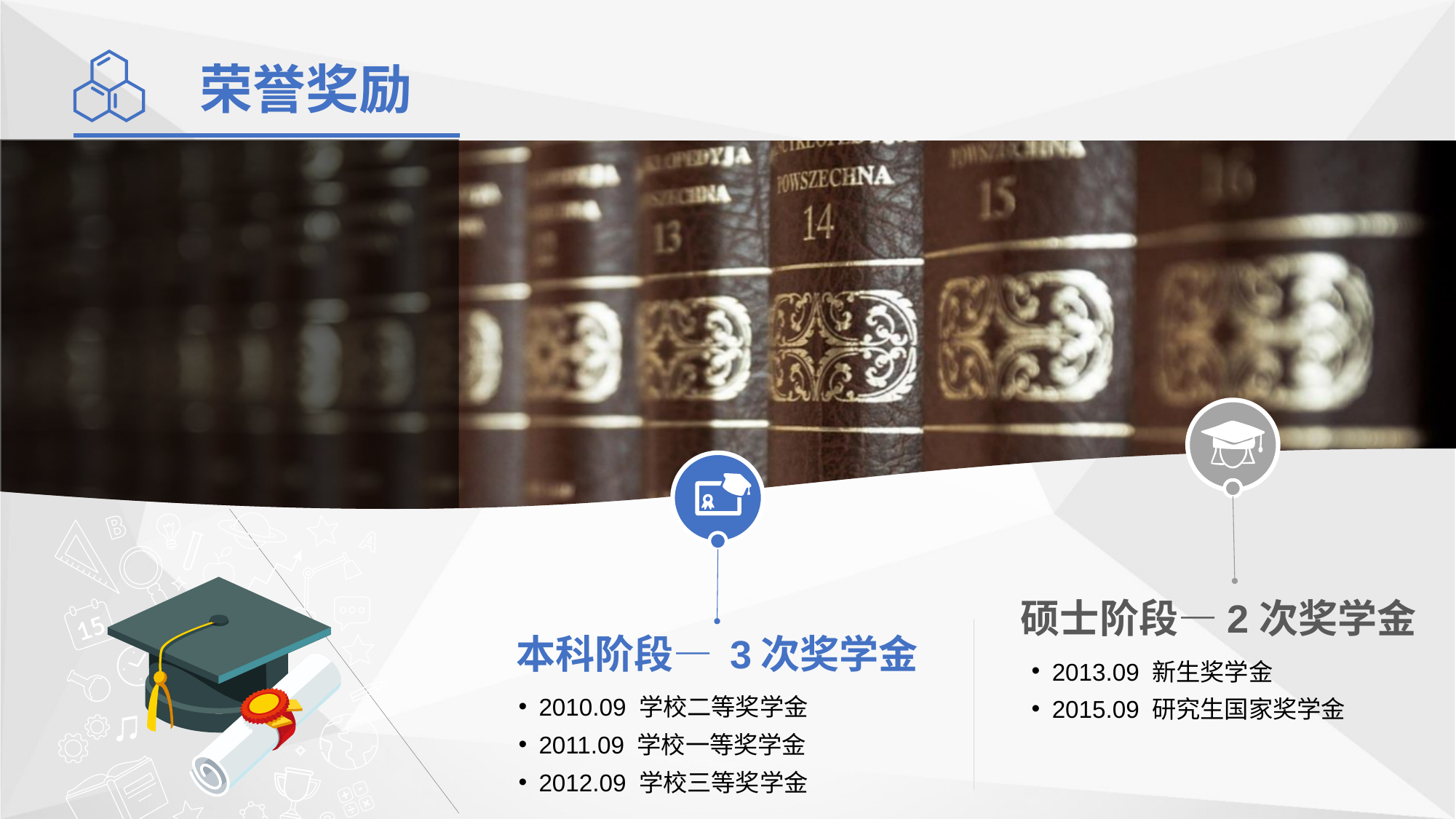

荣誉奖励

硕士阶段—2次奖学金
2013.09 新生奖学金
2015.09 研究生国家奖学金

本科阶段— 3次奖学金
2010.09 学校二等奖学金
2011.09 学校一等奖学金
2012.09 学校三等奖学金